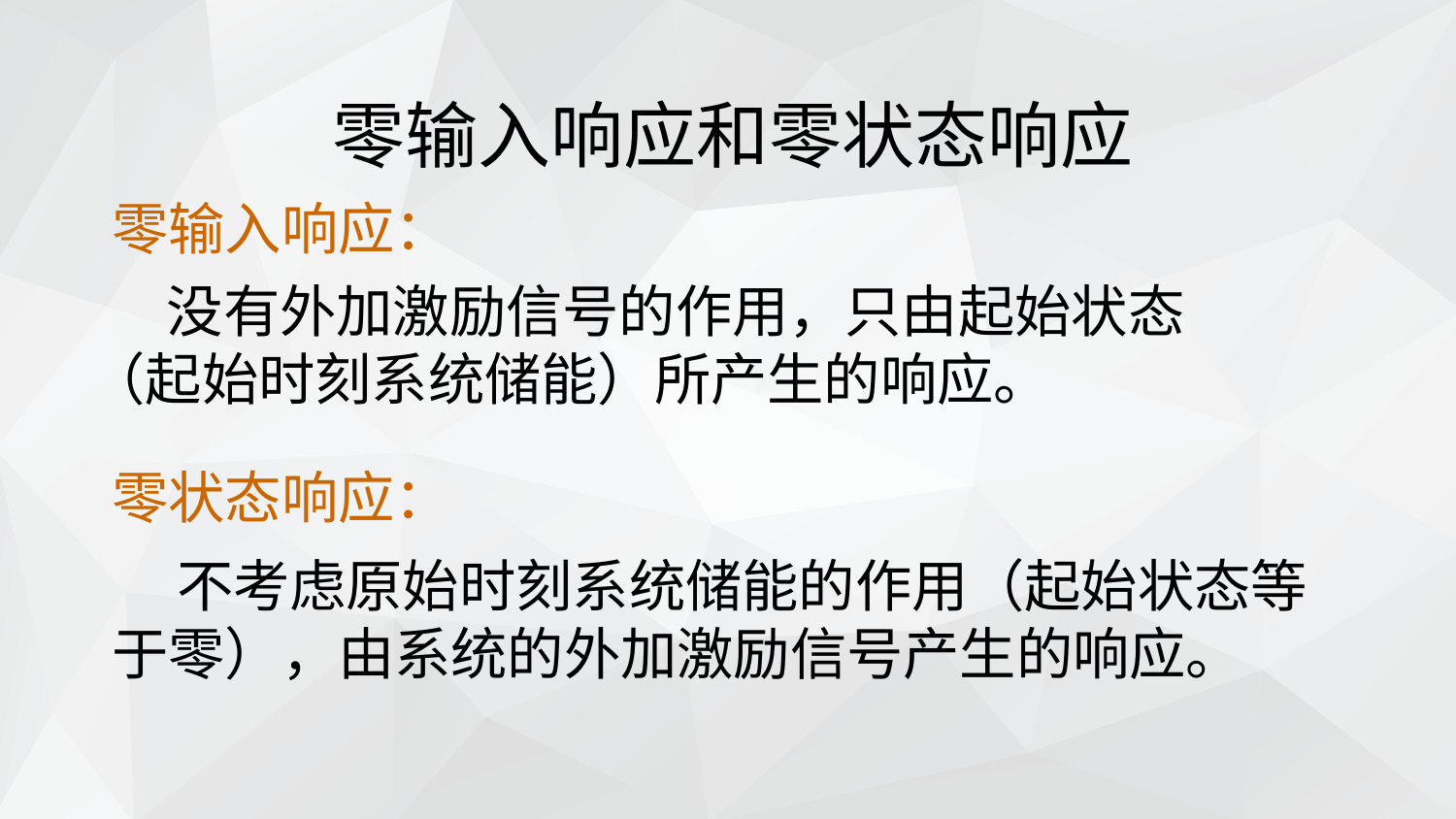

零输入响应和零状态响应
零输入响应：
     没有外加激励信号的作用，只由起始状态（起始时刻系统储能）所产生的响应。
零状态响应：
    不考虑原始时刻系统储能的作用（起始状态等于零），由系统的外加激励信号产生的响应。